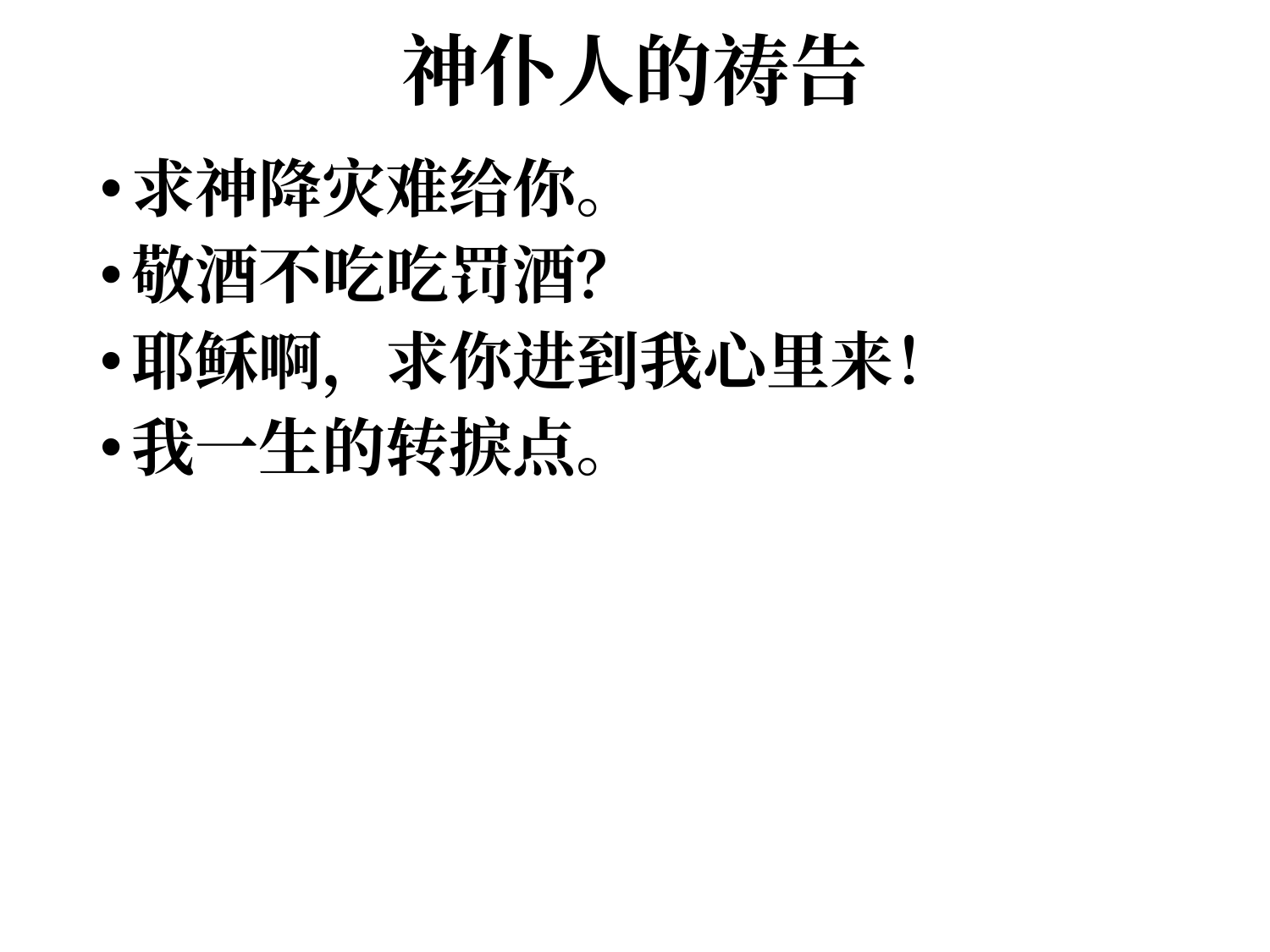

# 神仆人的祷告
求神降灾难给你。
敬酒不吃吃罚酒？
耶稣啊，求你进到我心里来！
我一生的转捩点。